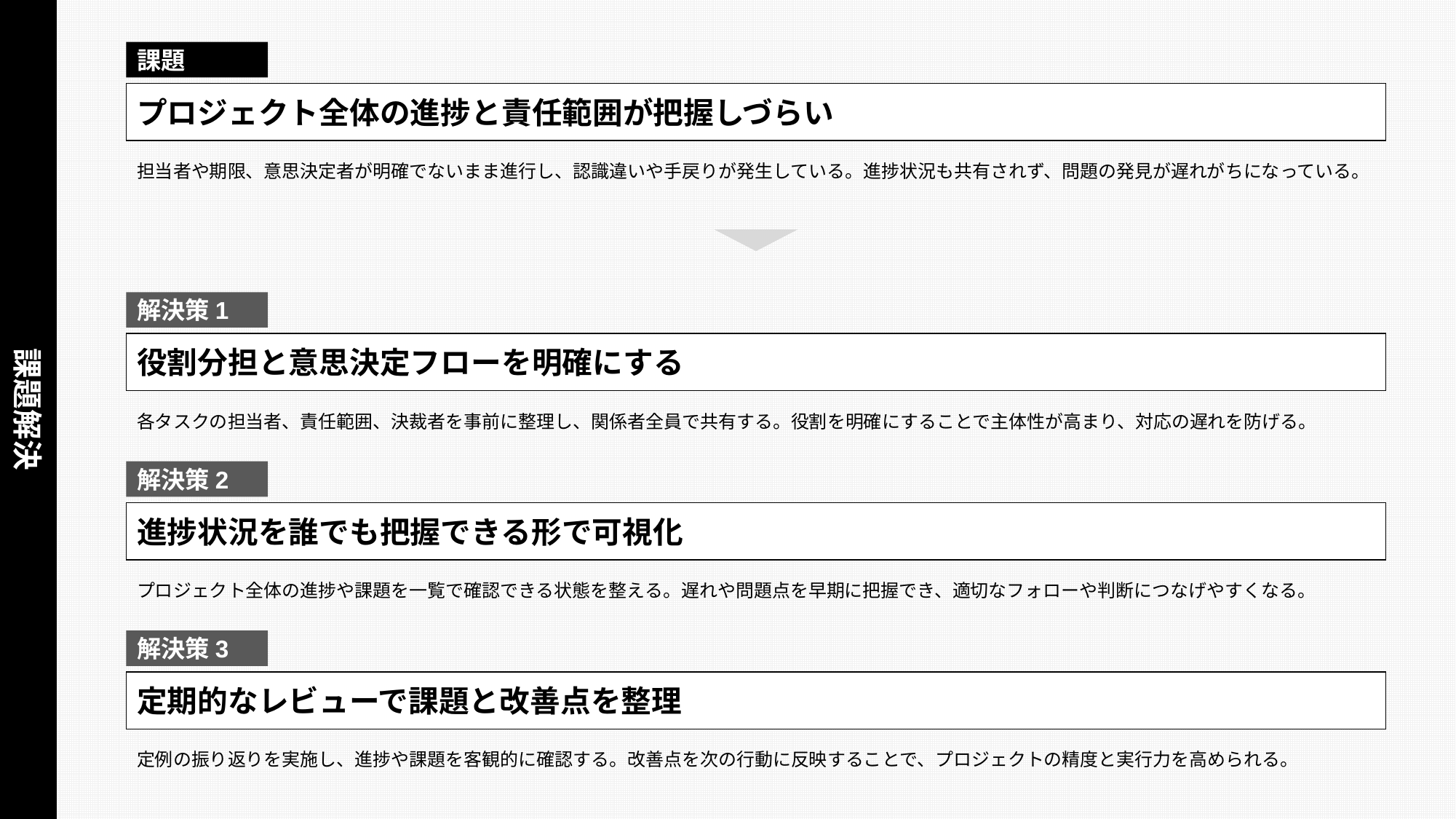

課題解決

課題
プロジェクト全体の進捗と責任範囲が把握しづらい
担当者や期限、意思決定者が明確でないまま進行し、認識違いや手戻りが発生している。進捗状況も共有されず、問題の発見が遅れがちになっている。

解決策1
役割分担と意思決定フローを明確にする
各タスクの担当者、責任範囲、決裁者を事前に整理し、関係者全員で共有する。役割を明確にすることで主体性が高まり、対応の遅れを防げる。
解決策2
進捗状況を誰でも把握できる形で可視化
プロジェクト全体の進捗や課題を一覧で確認できる状態を整える。遅れや問題点を早期に把握でき、適切なフォローや判断につなげやすくなる。
解決策3
定期的なレビューで課題と改善点を整理
定例の振り返りを実施し、進捗や課題を客観的に確認する。改善点を次の行動に反映することで、プロジェクトの精度と実行力を高められる。